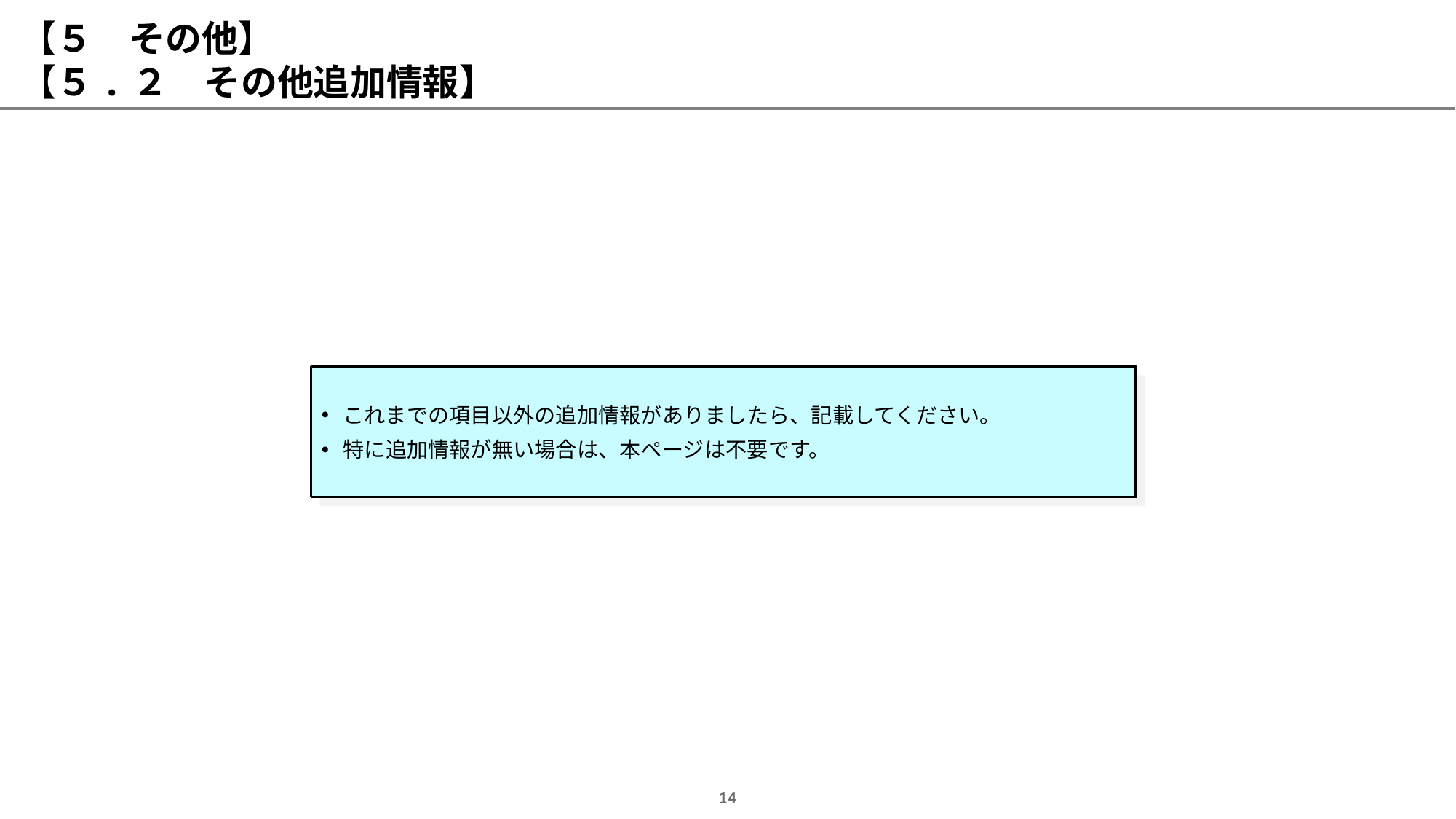

# 【５　その他】 【５.２　その他追加情報】

これまでの項目以外の追加情報がありましたら、記載してください。
特に追加情報が無い場合は、本ページは不要です。